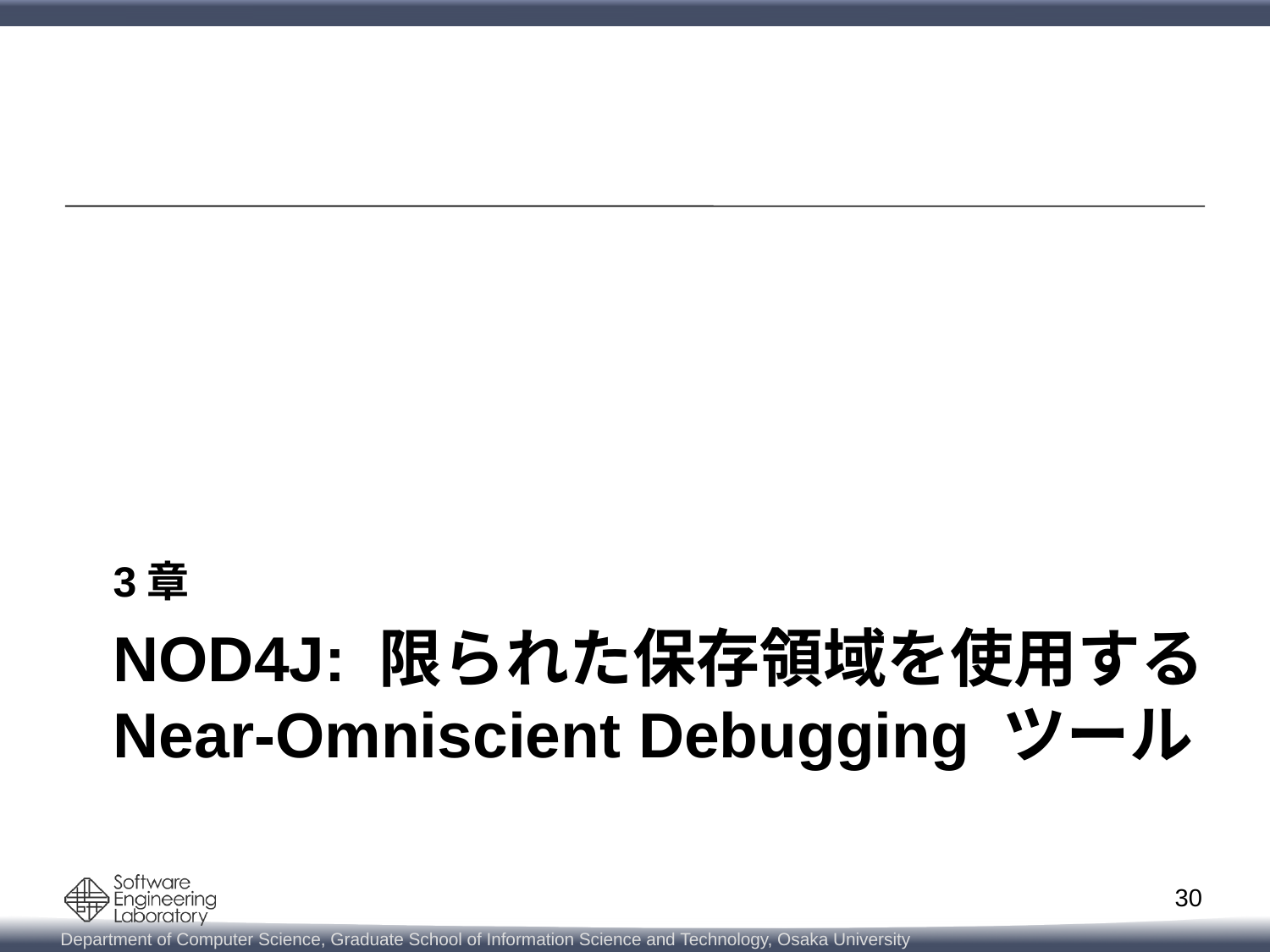

3章
# NOD4J: 限られた保存領域を使用する Near-Omniscient Debugging ツール
30